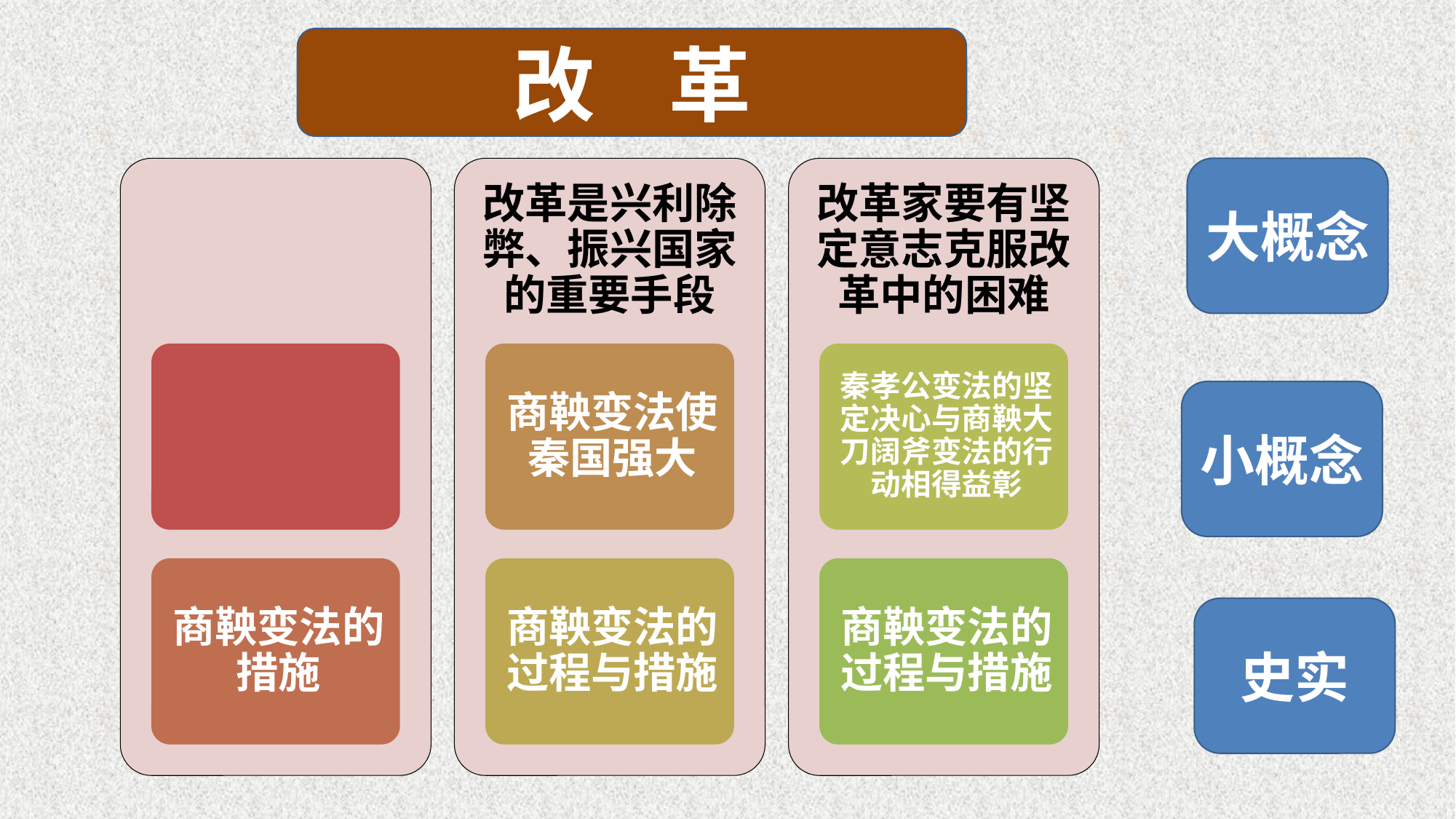

改    革

商鞅变法的措施
改革是兴利除弊、振兴国家的重要手段
商鞅变法使秦国强大
商鞅变法的过程与措施
改革家要有坚定意志克服改革中的困难
秦孝公变法的坚定决心与商鞅大刀阔斧变法的行动相得益彰
商鞅变法的过程与措施
大概念
小概念
史实